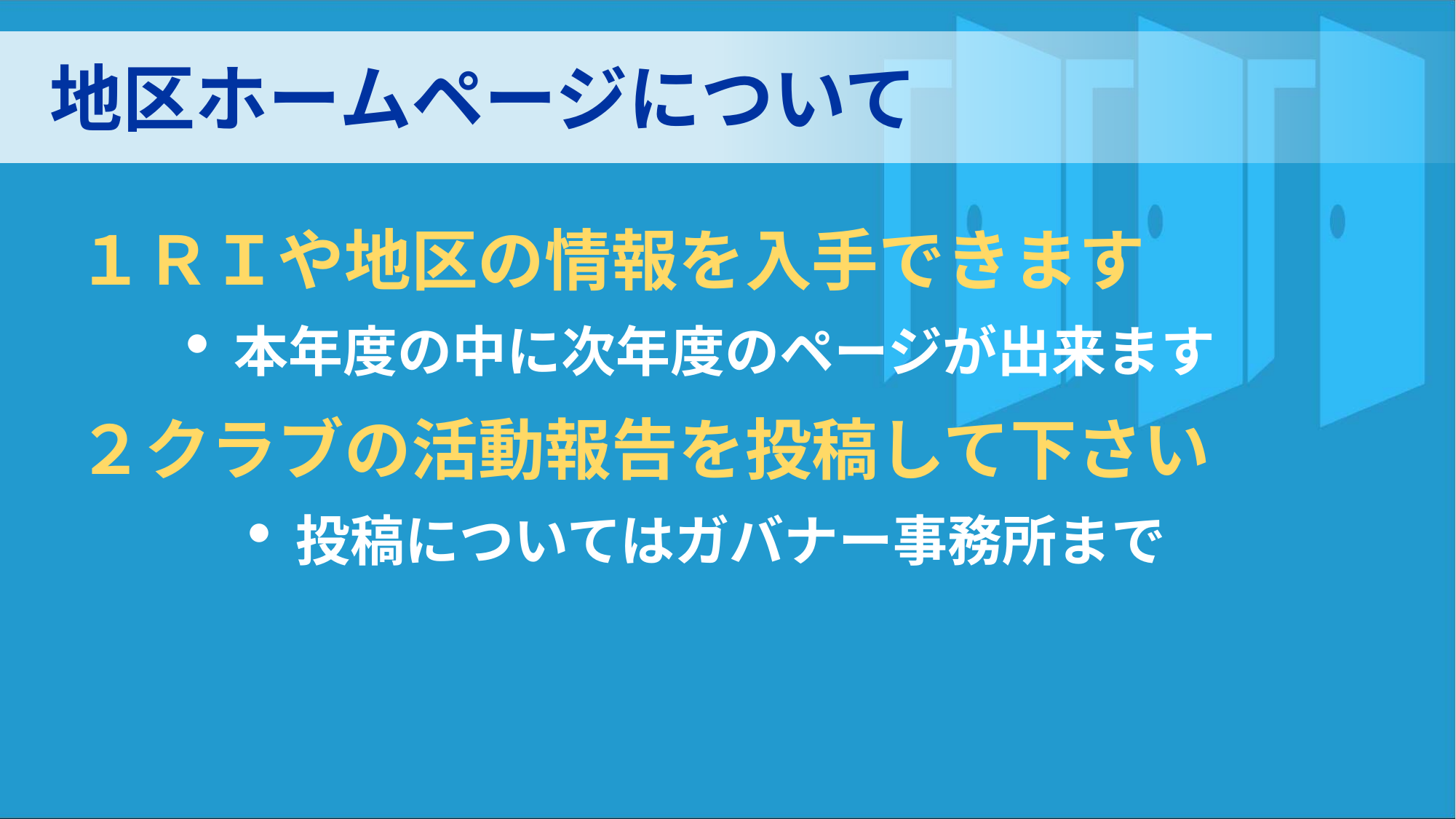

地区ホームページについて
１ＲＩや地区の情報を入手できます
    ・本年度の中に次年度のページが出来ます

RIの柔軟性・多様性
２クラブの活動報告を投稿して下さい
　　・投稿についてはガバナー事務所まで

自らの地区・クラブ・委員会の
立ち位置を知る